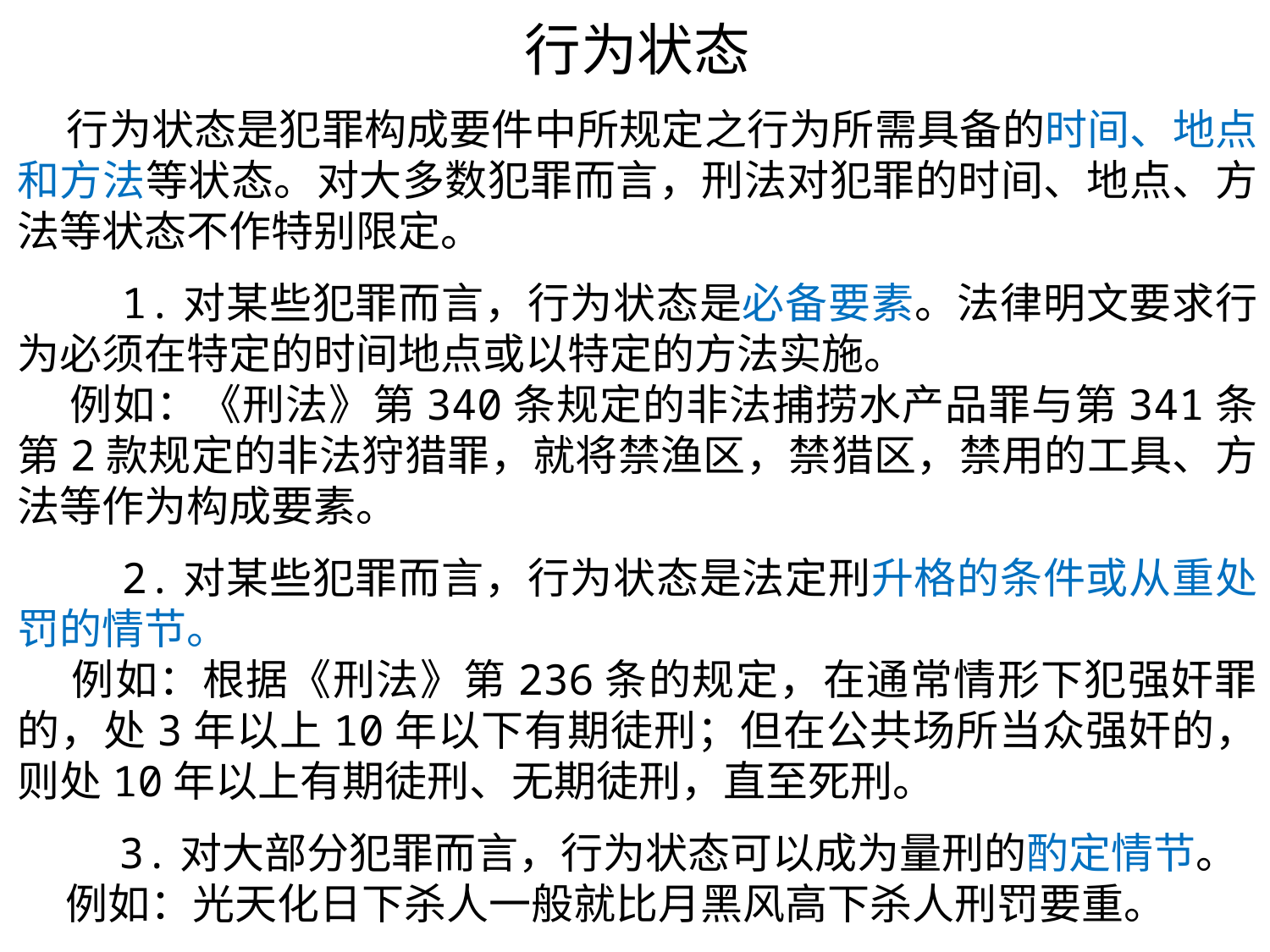

行为状态

    行为状态是犯罪构成要件中所规定之行为所需具备的时间、地点和方法等状态。对大多数犯罪而言，刑法对犯罪的时间、地点、方法等状态不作特别限定。

    1.对某些犯罪而言，行为状态是必备要素。法律明文要求行为必须在特定的时间地点或以特定的方法实施。
    例如：《刑法》第340条规定的非法捕捞水产品罪与第341条第2款规定的非法狩猎罪，就将禁渔区，禁猎区，禁用的工具、方法等作为构成要素。

    2.对某些犯罪而言，行为状态是法定刑升格的条件或从重处罚的情节。
    例如：根据《刑法》第236条的规定，在通常情形下犯强奸罪的，处3年以上10年以下有期徒刑；但在公共场所当众强奸的，则处10年以上有期徒刑、无期徒刑，直至死刑。

    3.对大部分犯罪而言，行为状态可以成为量刑的酌定情节。
    例如：光天化日下杀人一般就比月黑风高下杀人刑罚要重。